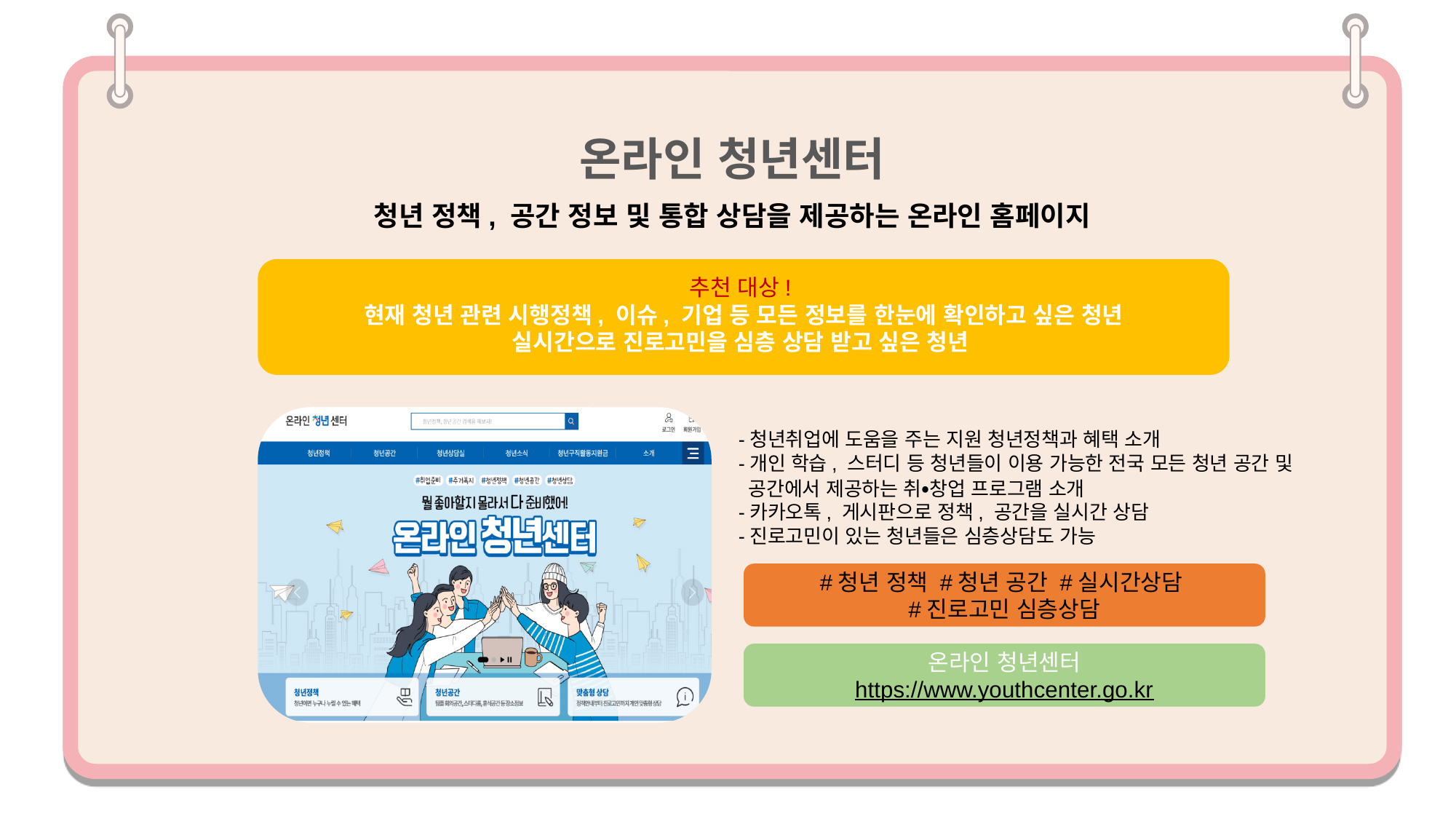

온라인 청년센터

청년 정책, 공간 정보 및 통합 상담을 제공하는 온라인 홈페이지

추천 대상!
현재 청년 관련 시행정책, 이슈, 기업 등 모든 정보를 한눈에 확인하고 싶은 청년
실시간으로 진로고민을 심층 상담 받고 싶은 청년

-청년취업에 도움을 주는 지원 청년정책과 혜택 소개
-개인 학습, 스터디 등 청년들이 이용 가능한 전국 모든 청년 공간 및
 공간에서 제공하는 취•창업 프로그램 소개
-카카오톡, 게시판으로 정책, 공간을 실시간 상담
-진로고민이 있는 청년들은 심층상담도 가능

#청년 정책 #청년 공간 #실시간상담
#진로고민 심층상담

온라인 청년센터
https://www.youthcenter.go.kr